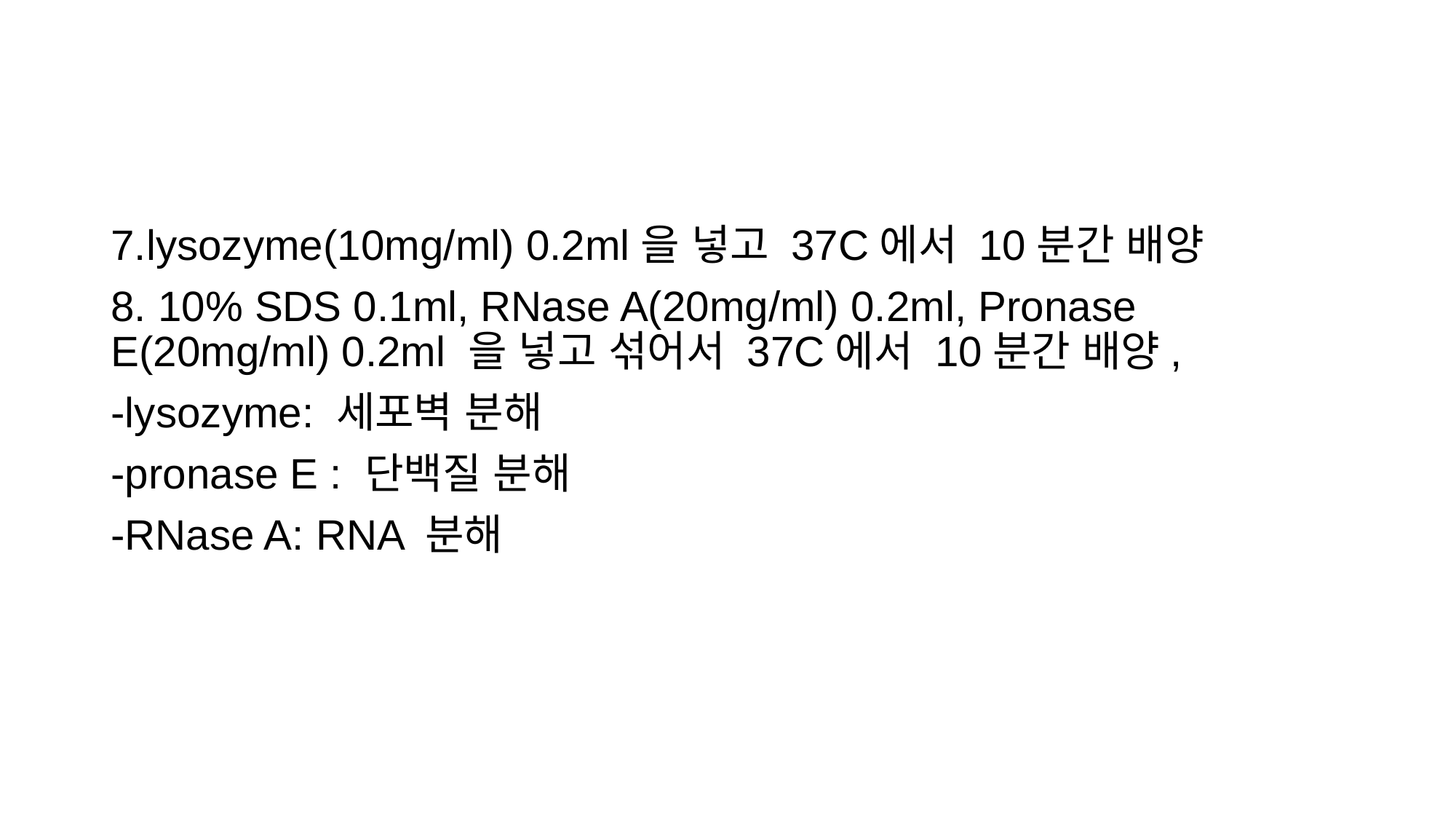

7.lysozyme(10mg/ml) 0.2ml을 넣고 37C에서 10분간 배양
8. 10% SDS 0.1ml, RNase A(20mg/ml) 0.2ml, Pronase E(20mg/ml) 0.2ml 을 넣고 섞어서 37C에서 10분간 배양,
-lysozyme: 세포벽 분해
-pronase E : 단백질 분해
-RNase A: RNA 분해